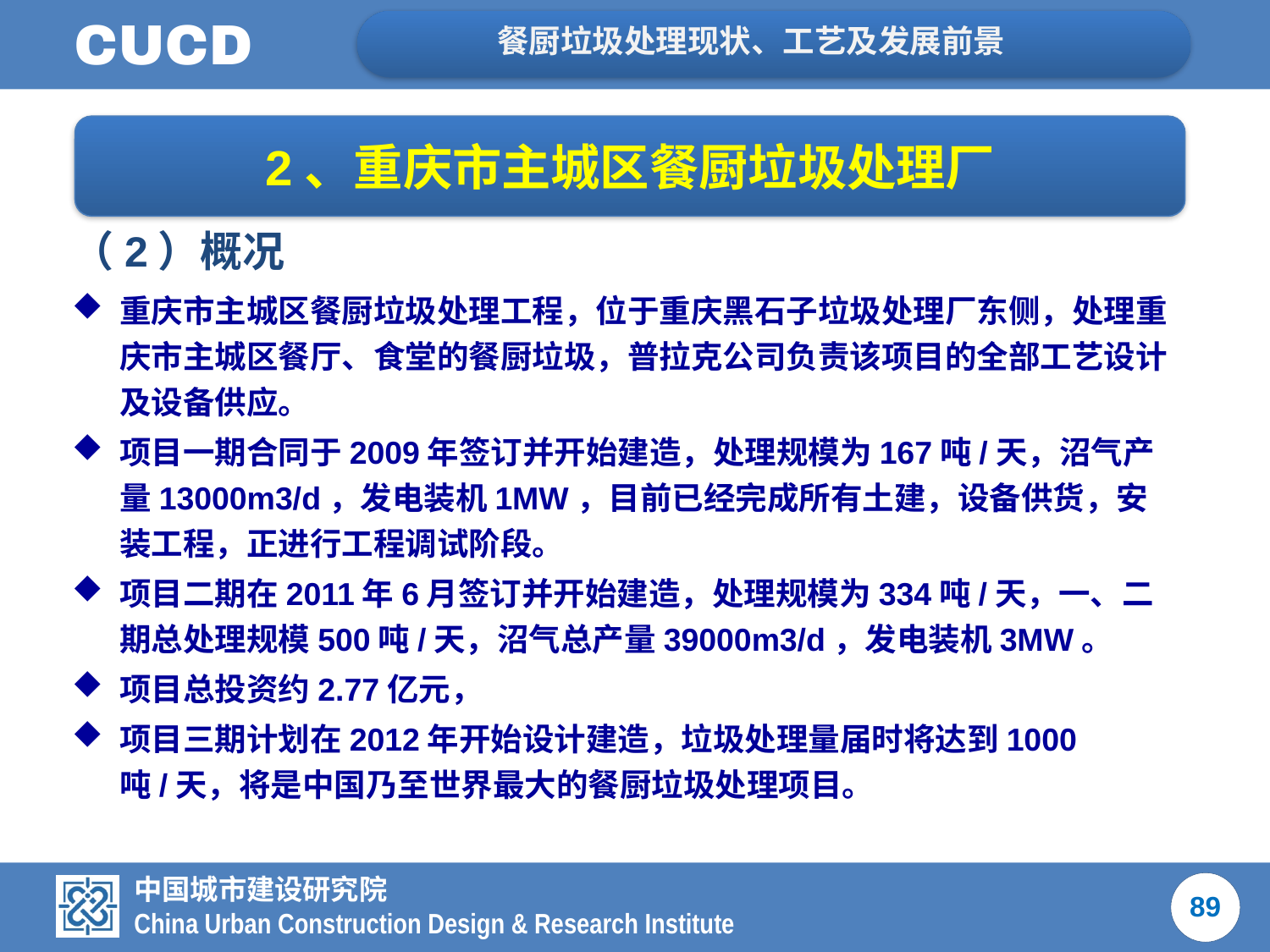

2、重庆市主城区餐厨垃圾处理厂
（2）概况
重庆市主城区餐厨垃圾处理工程，位于重庆黑石子垃圾处理厂东侧，处理重庆市主城区餐厅、食堂的餐厨垃圾，普拉克公司负责该项目的全部工艺设计及设备供应。
项目一期合同于2009年签订并开始建造，处理规模为167吨/天，沼气产量13000m3/d，发电装机1MW，目前已经完成所有土建，设备供货，安装工程，正进行工程调试阶段。
项目二期在2011年6月签订并开始建造，处理规模为334吨/天，一、二期总处理规模500吨/天，沼气总产量39000m3/d，发电装机3MW。
项目总投资约2.77亿元，
项目三期计划在2012年开始设计建造，垃圾处理量届时将达到1000吨/天，将是中国乃至世界最大的餐厨垃圾处理项目。
89